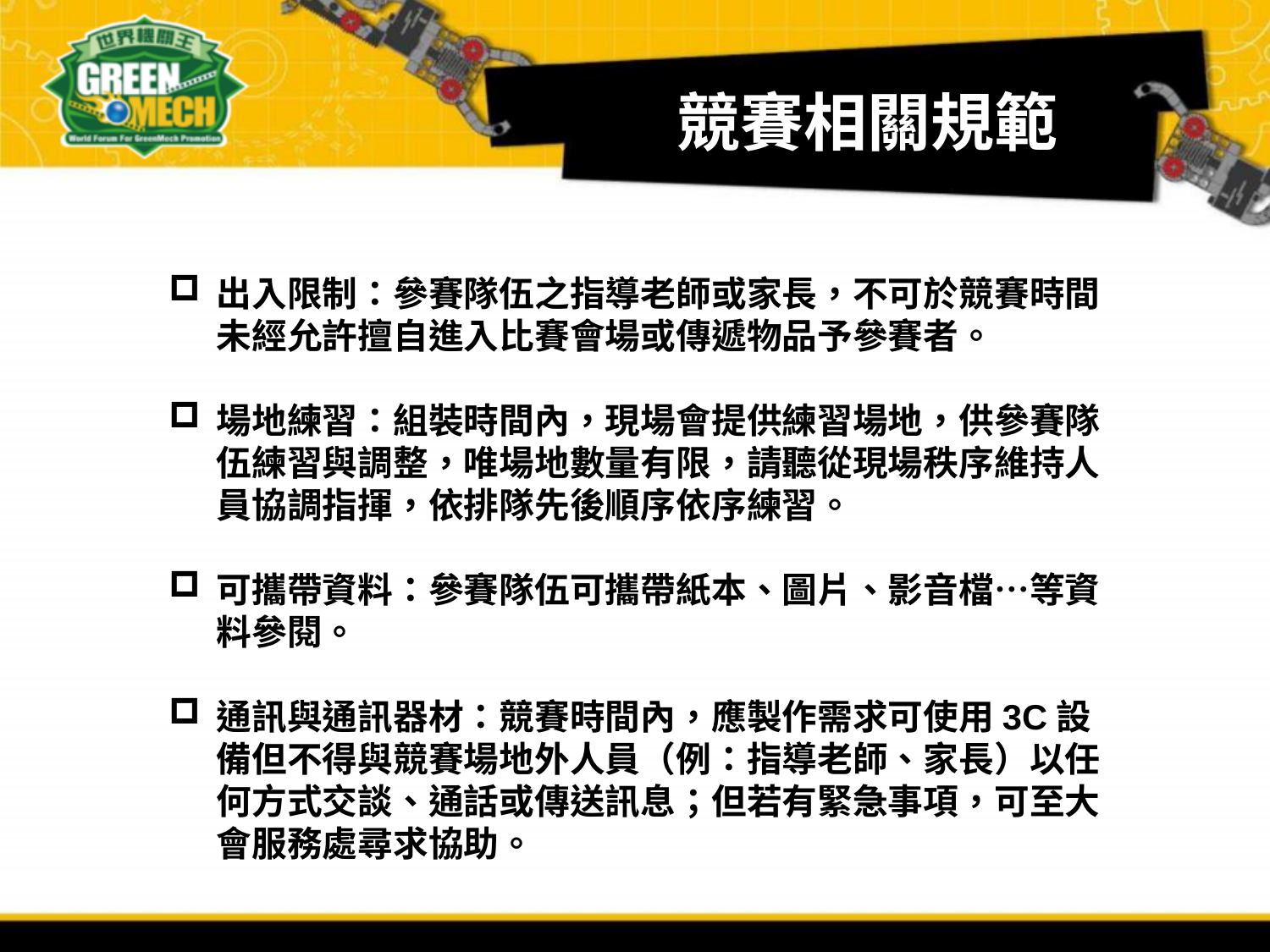

競賽相關規範
出入限制：參賽隊伍之指導老師或家長，不可於競賽時間未經允許擅自進入比賽會場或傳遞物品予參賽者。

場地練習：組裝時間內，現場會提供練習場地，供參賽隊伍練習與調整，唯場地數量有限，請聽從現場秩序維持人員協調指揮，依排隊先後順序依序練習。

可攜帶資料：參賽隊伍可攜帶紙本、圖片、影音檔…等資料參閱。

通訊與通訊器材：競賽時間內，應製作需求可使用3C設備但不得與競賽場地外人員（例：指導老師、家長）以任何方式交談、通話或傳送訊息；但若有緊急事項，可至大會服務處尋求協助。